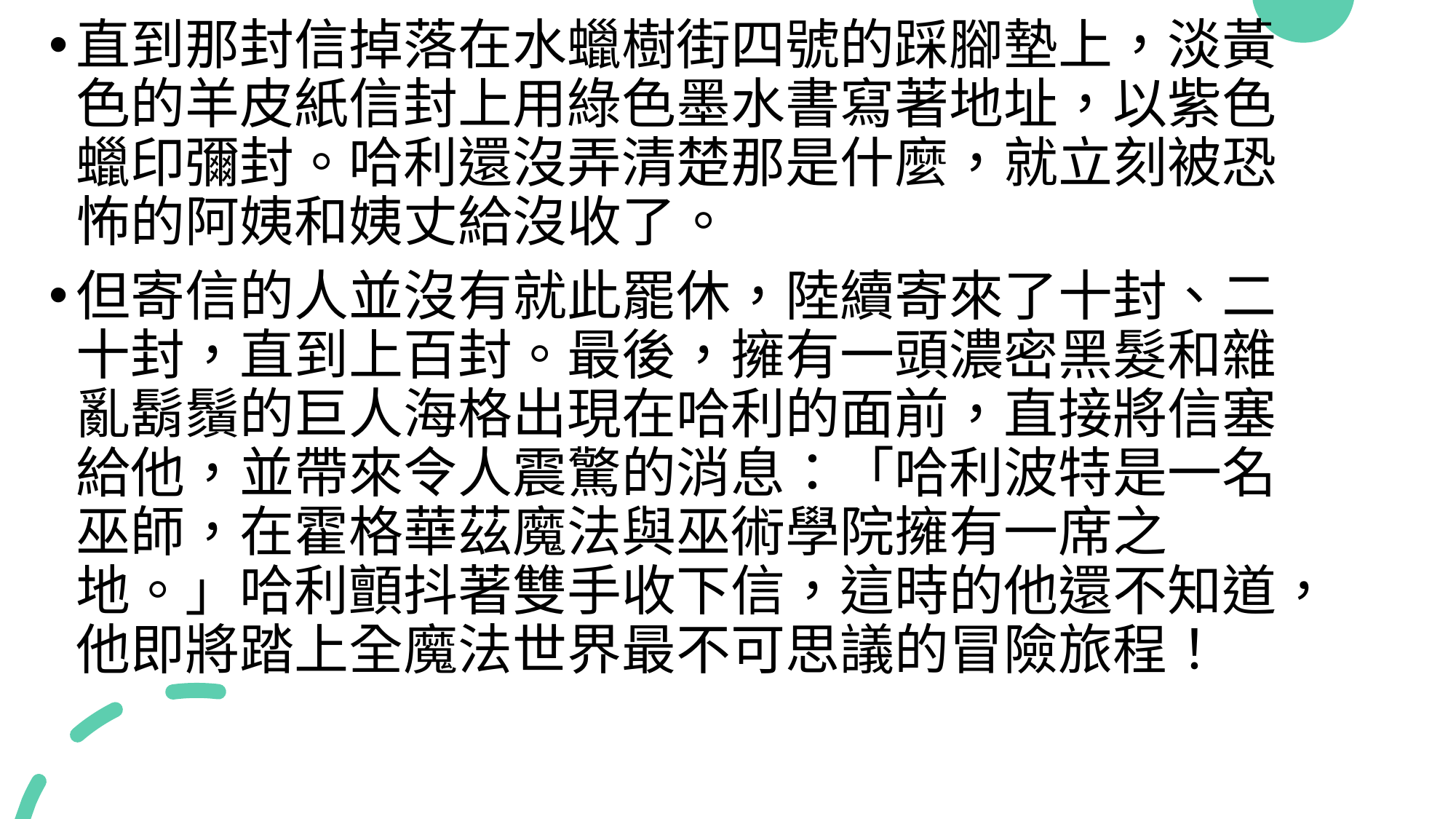

直到那封信掉落在水蠟樹街四號的踩腳墊上，淡黃色的羊皮紙信封上用綠色墨水書寫著地址，以紫色蠟印彌封。哈利還沒弄清楚那是什麼，就立刻被恐怖的阿姨和姨丈給沒收了。
但寄信的人並沒有就此罷休，陸續寄來了十封、二十封，直到上百封。最後，擁有一頭濃密黑髮和雜亂鬍鬚的巨人海格出現在哈利的面前，直接將信塞給他，並帶來令人震驚的消息：「哈利波特是一名巫師，在霍格華茲魔法與巫術學院擁有一席之地。」哈利顫抖著雙手收下信，這時的他還不知道，他即將踏上全魔法世界最不可思議的冒險旅程！